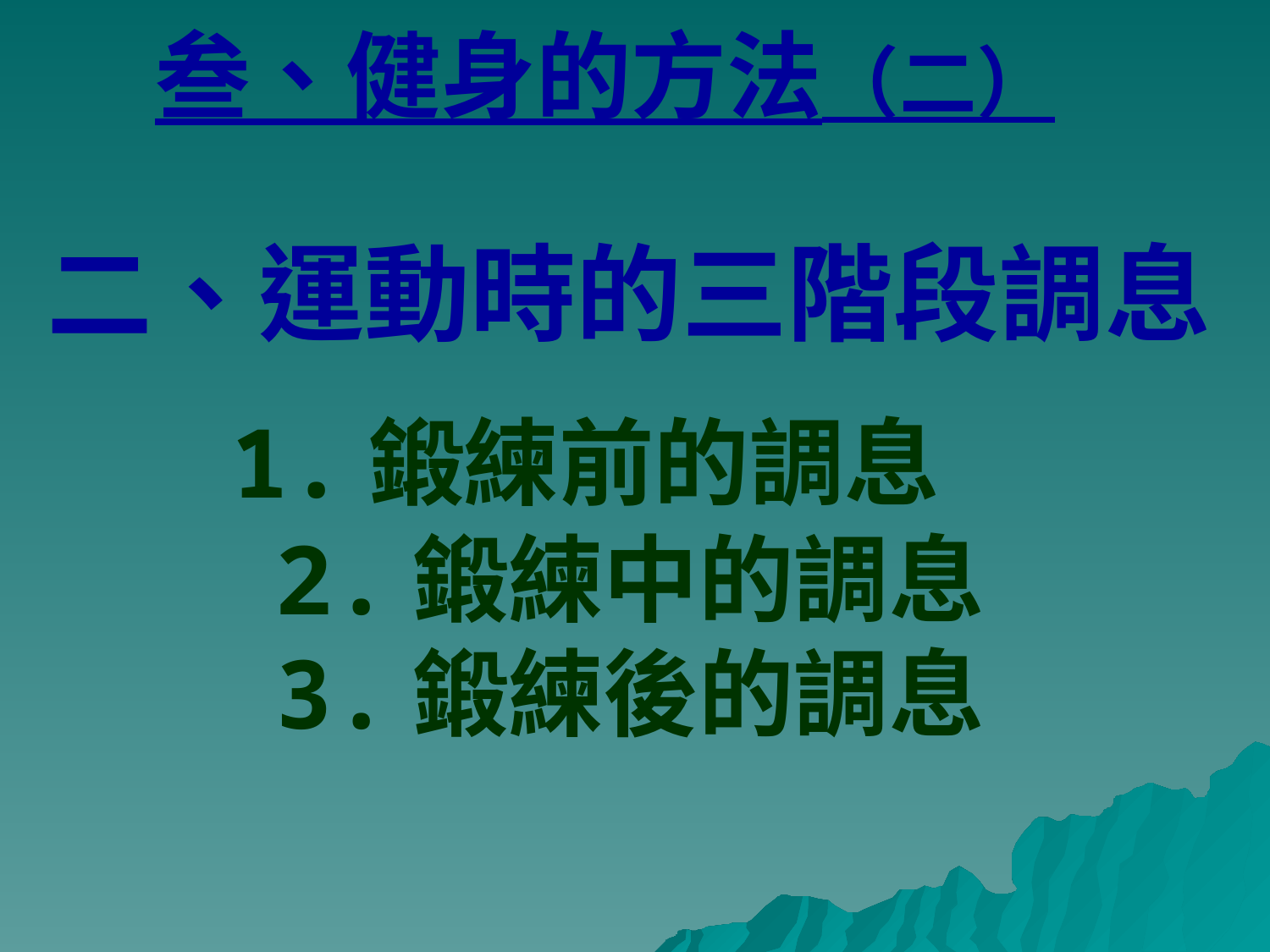

# 叁、健身的方法（二）

二、運動時的三階段調息

     1.鍛練前的調息
    2.鍛練中的調息
    3.鍛練後的調息